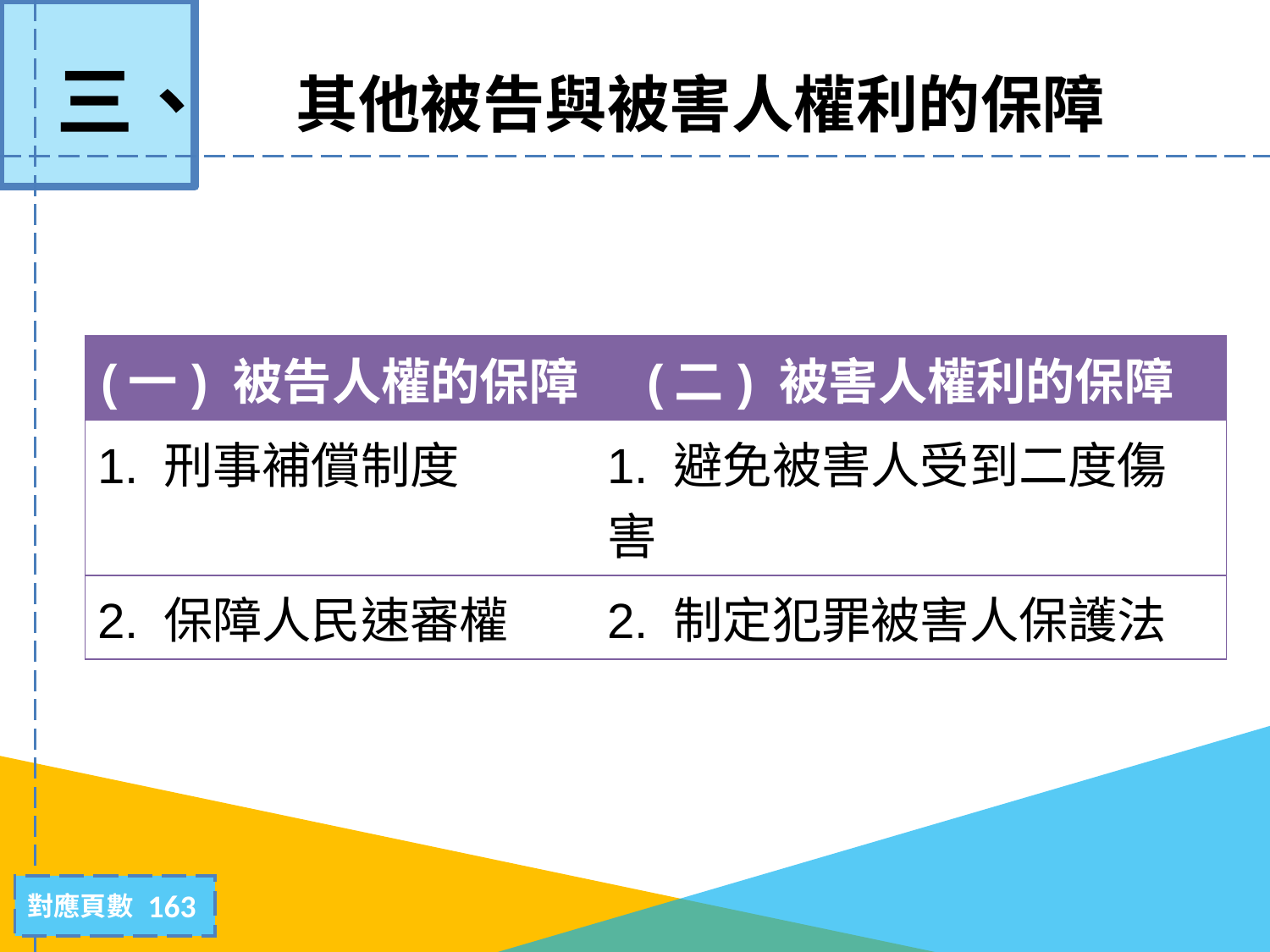

# 其他被告與被害人權利的保障
三、
| (一) 被告人權的保障 | (二) 被害人權利的保障 |
| --- | --- |
| 1. 刑事補償制度 | 1. 避免被害人受到二度傷害 |
| 2. 保障人民速審權 | 2. 制定犯罪被害人保護法 |
163